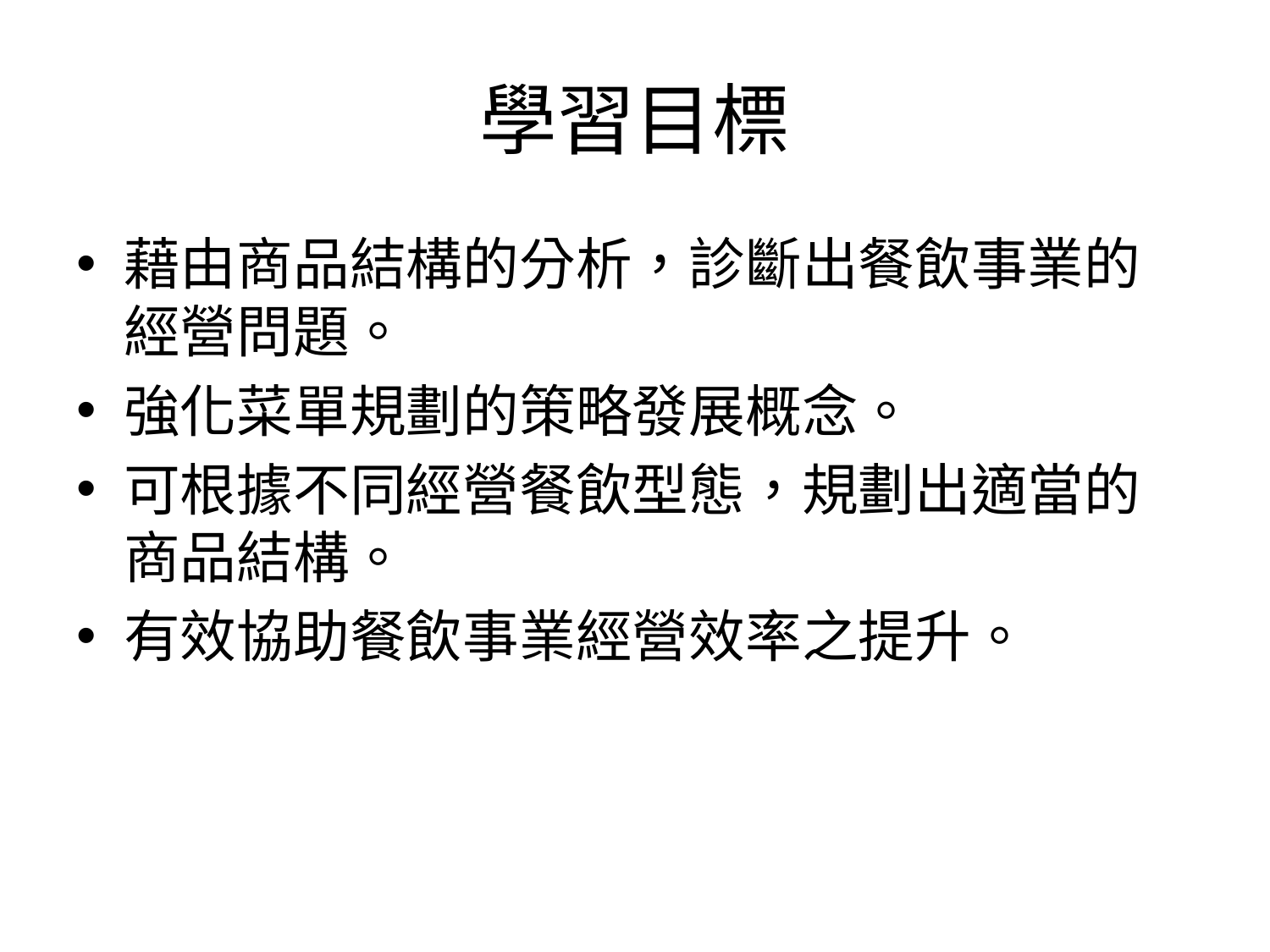

# 學習目標
藉由商品結構的分析，診斷出餐飲事業的經營問題。
強化菜單規劃的策略發展概念。
可根據不同經營餐飲型態，規劃出適當的商品結構。
有效協助餐飲事業經營效率之提升。